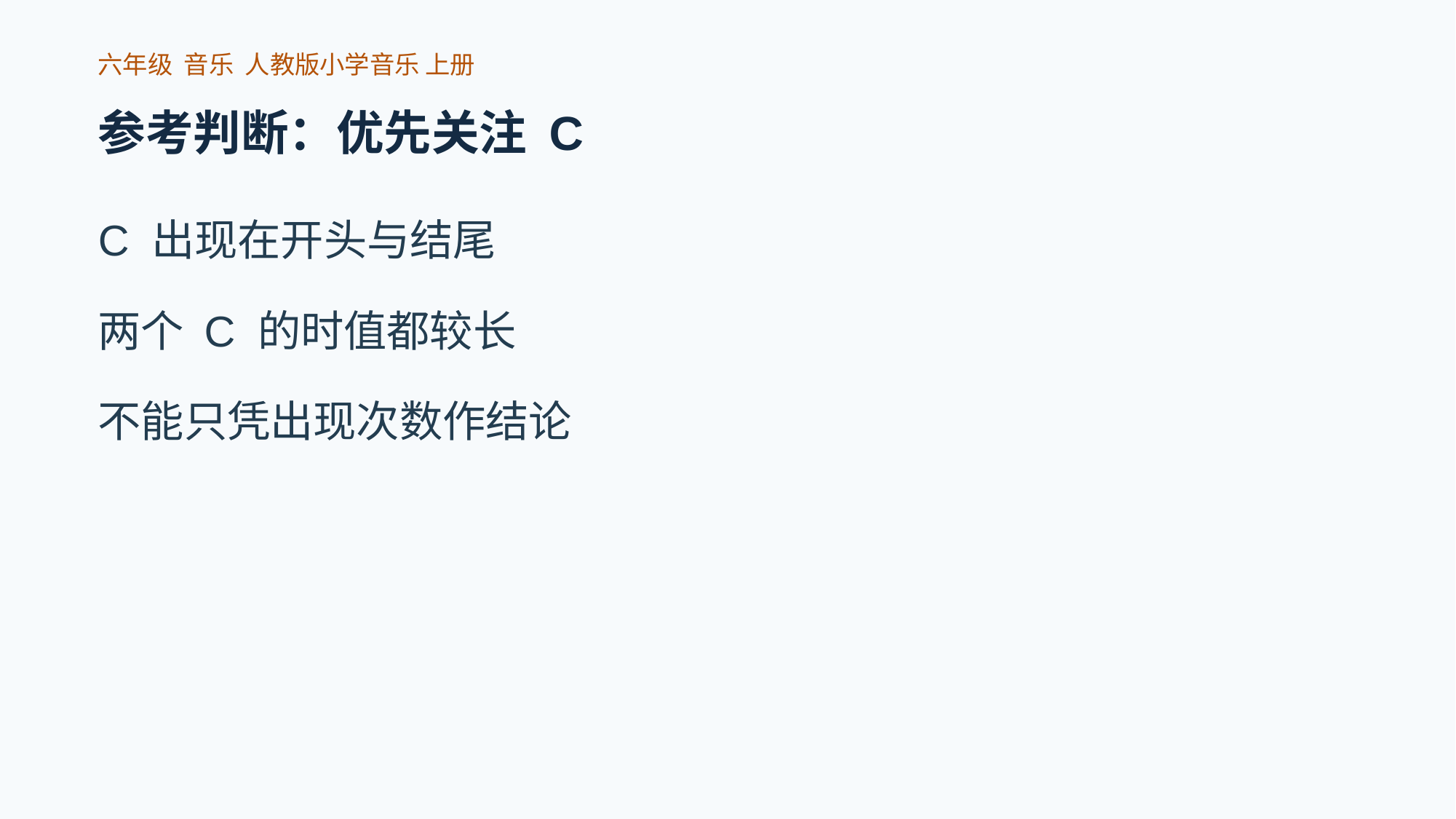

六年级  音乐  人教版小学音乐 上册
参考判断：优先关注 C
C 出现在开头与结尾
两个 C 的时值都较长
不能只凭出现次数作结论